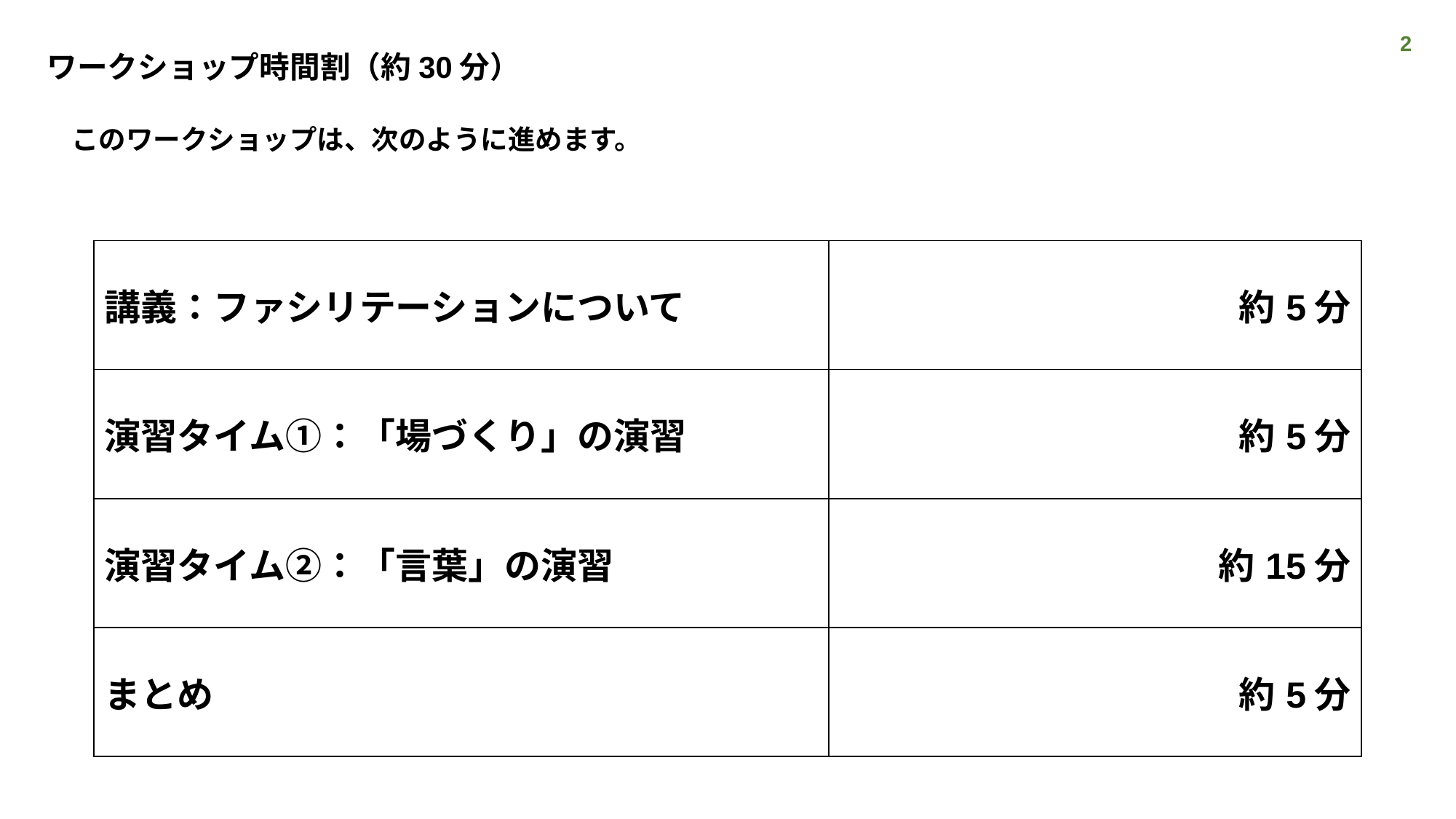

2
ワークショップ時間割（約30分）
このワークショップは、次のように進めます。
| 講義：ファシリテーションについて | 約5分 |
| --- | --- |
| 演習タイム①：「場づくり」の演習 | 約5分 |
| 演習タイム②：「言葉」の演習 | 約15分 |
| まとめ | 約5分 |